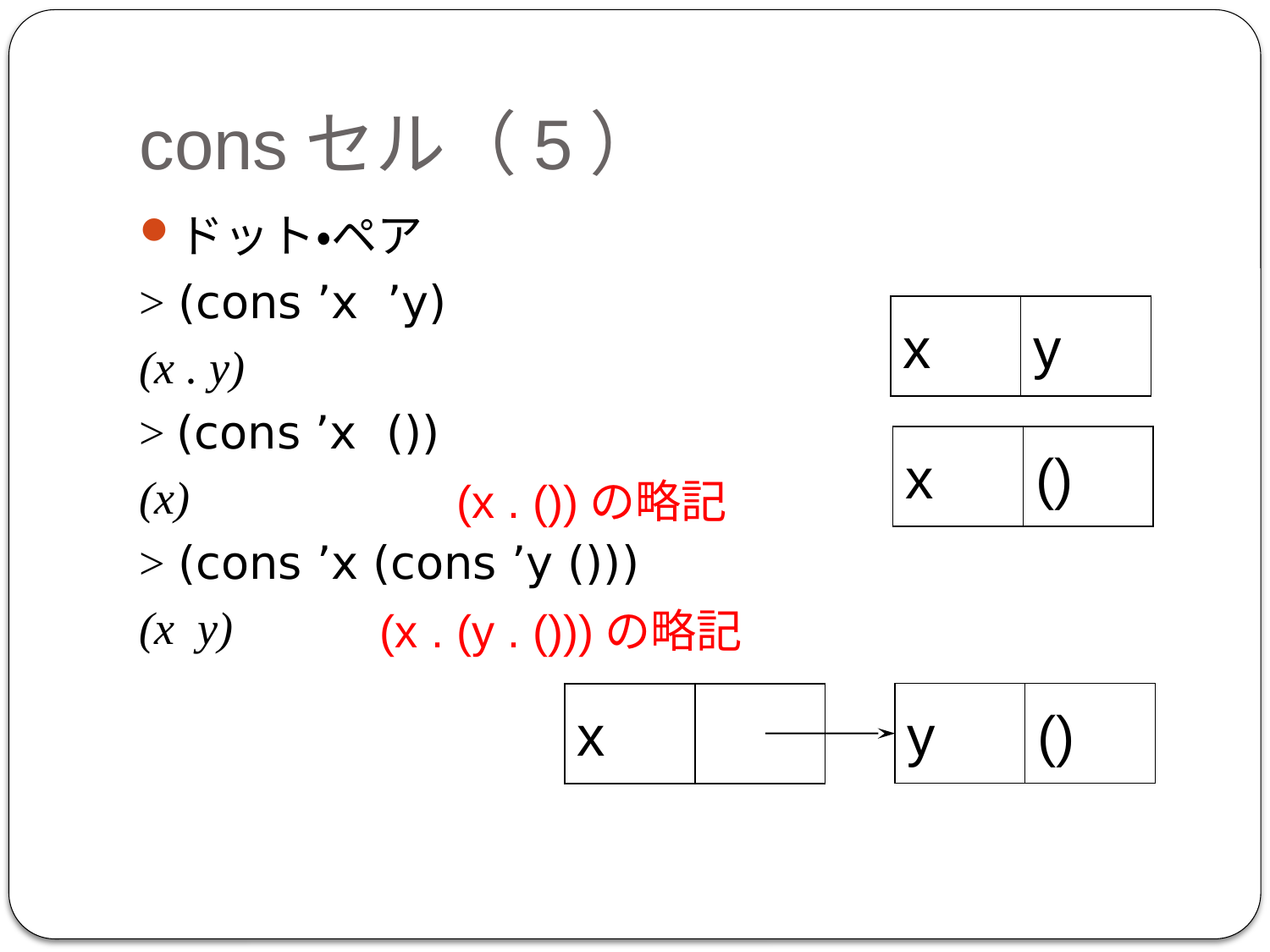

# consセル（5）
ドット・ペア
> (cons ’x  ’y)
(x . y)
> (cons ’x  ())
(x)
> (cons ’x (cons ’y ()))
(x  y)
x
y
x
()
(x . ())の略記
(x . (y . ()))の略記
y
()
x